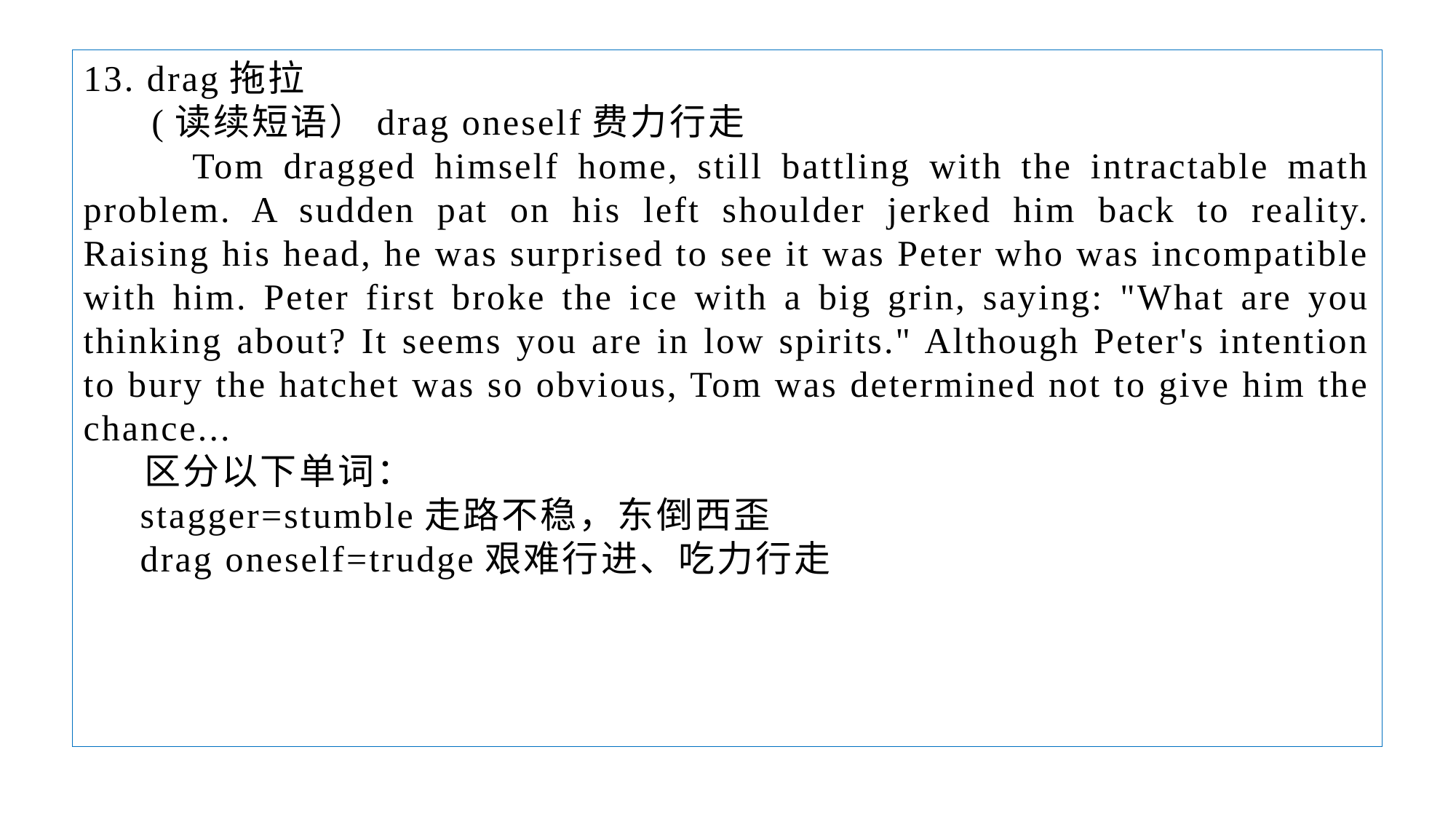

13. drag拖拉
      (读续短语）drag oneself费力行走
      Tom dragged himself home, still battling with the intractable math problem. A sudden pat on his left shoulder jerked him back to reality. Raising his head, he was surprised to see it was Peter who was incompatible with him. Peter first broke the ice with a big grin, saying: "What are you thinking about? It seems you are in low spirits." Although Peter's intention to bury the hatchet was so obvious, Tom was determined not to give him the chance...
     区分以下单词：
     stagger=stumble走路不稳，东倒西歪
     drag oneself=trudge艰难行进、吃力行走